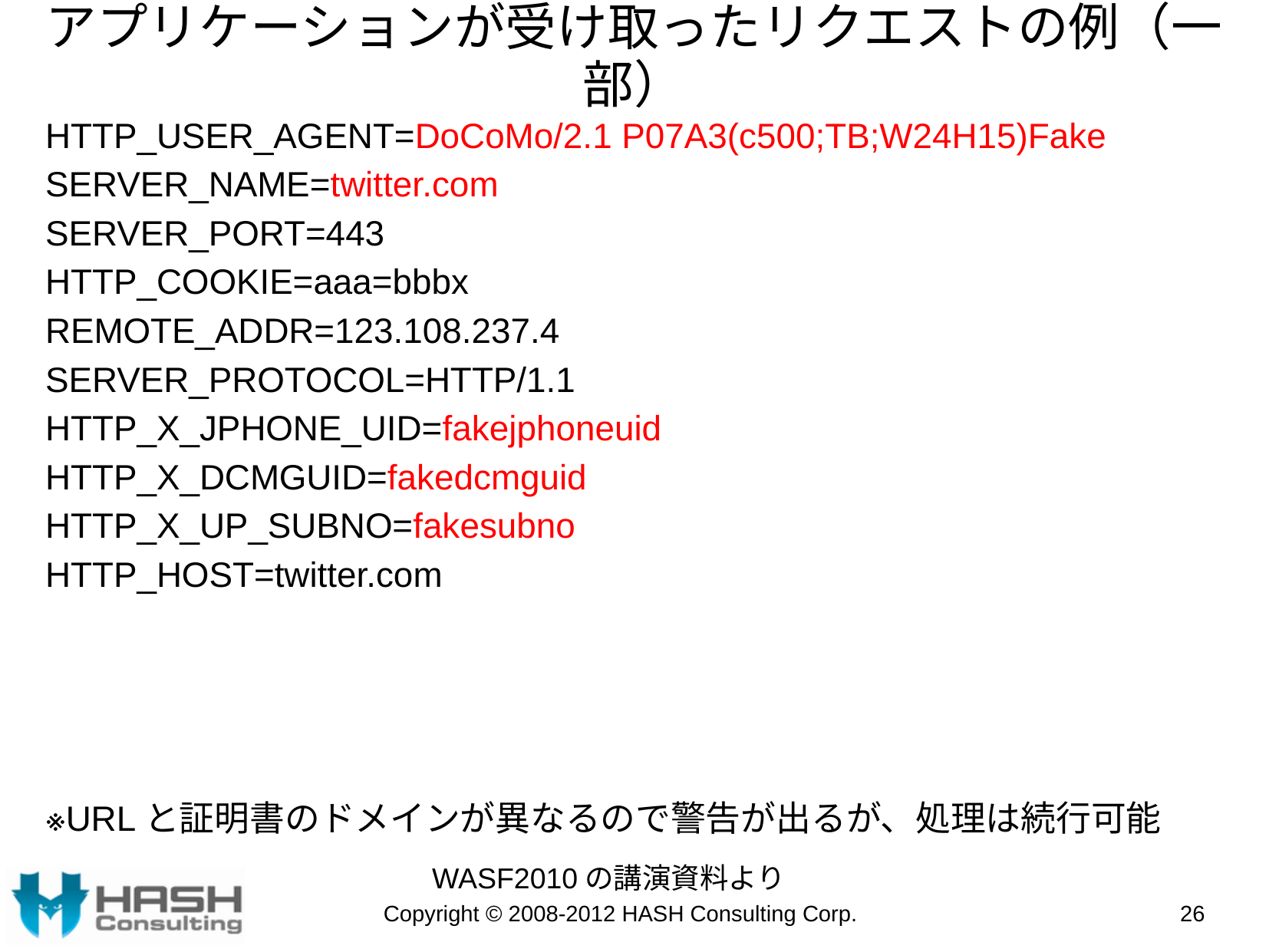

# アプリケーションが受け取ったリクエストの例（一部）
HTTP_USER_AGENT=DoCoMo/2.1 P07A3(c500;TB;W24H15)Fake
SERVER_NAME=twitter.com
SERVER_PORT=443
HTTP_COOKIE=aaa=bbbx
REMOTE_ADDR=123.108.237.4
SERVER_PROTOCOL=HTTP/1.1
HTTP_X_JPHONE_UID=fakejphoneuid
HTTP_X_DCMGUID=fakedcmguid
HTTP_X_UP_SUBNO=fakesubno
HTTP_HOST=twitter.com

※URLと証明書のドメインが異なるので警告が出るが、処理は続行可能
WASF2010の講演資料より
Copyright © 2008-2012 HASH Consulting Corp.
26